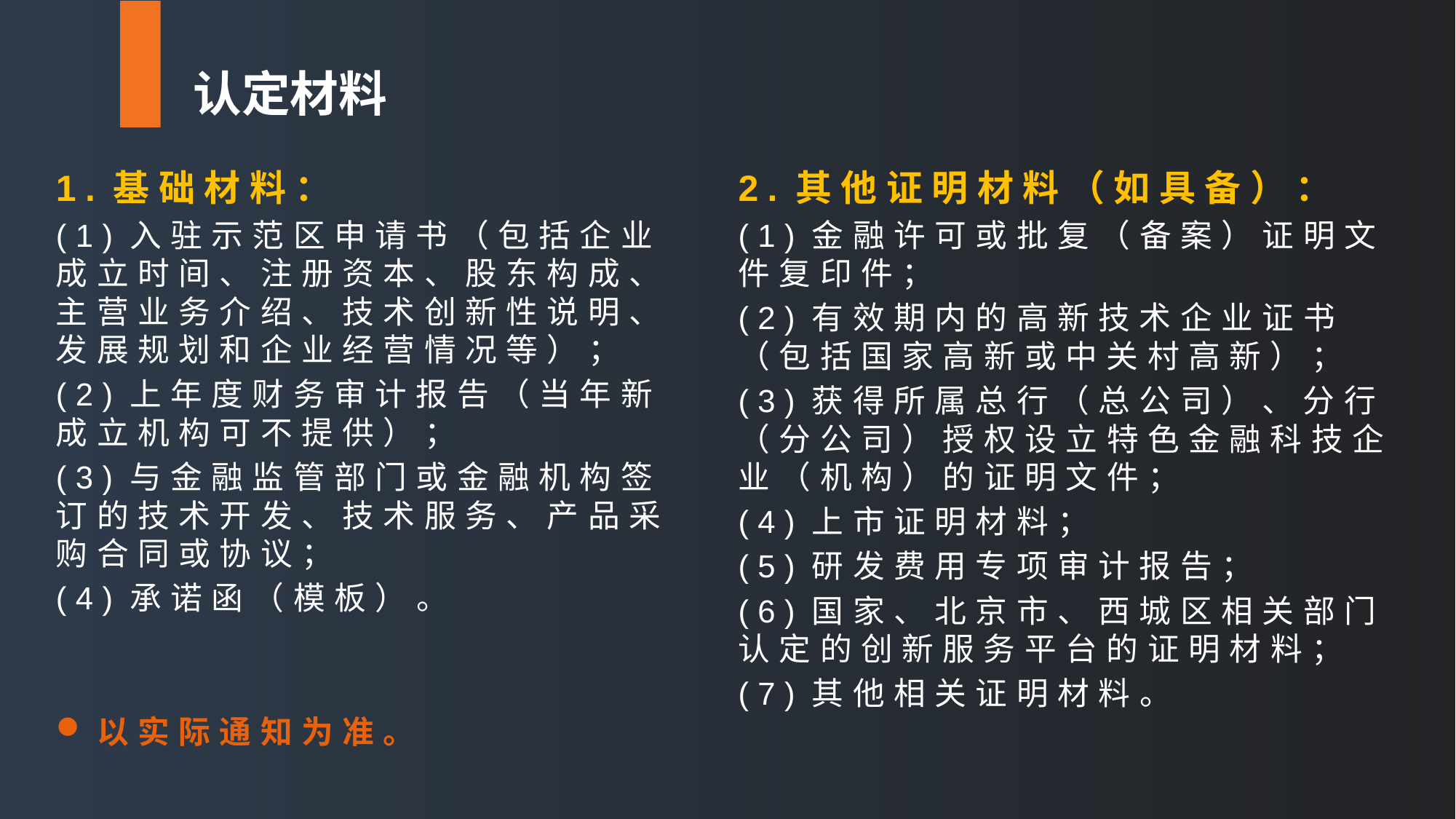

认定材料
1.基础材料：
(1)入驻示范区申请书（包括企业成立时间、注册资本、股东构成、主营业务介绍、技术创新性说明、发展规划和企业经营情况等）；
(2)上年度财务审计报告（当年新成立机构可不提供）；
(3)与金融监管部门或金融机构签订的技术开发、技术服务、产品采购合同或协议；
(4)承诺函（模板）。

以实际通知为准。
2.其他证明材料（如具备）：
(1)金融许可或批复（备案）证明文件复印件；
(2)有效期内的高新技术企业证书（包括国家高新或中关村高新）；
(3)获得所属总行（总公司）、分行（分公司）授权设立特色金融科技企业（机构）的证明文件；
(4)上市证明材料；
(5)研发费用专项审计报告；
(6)国家、北京市、西城区相关部门认定的创新服务平台的证明材料；
(7)其他相关证明材料。